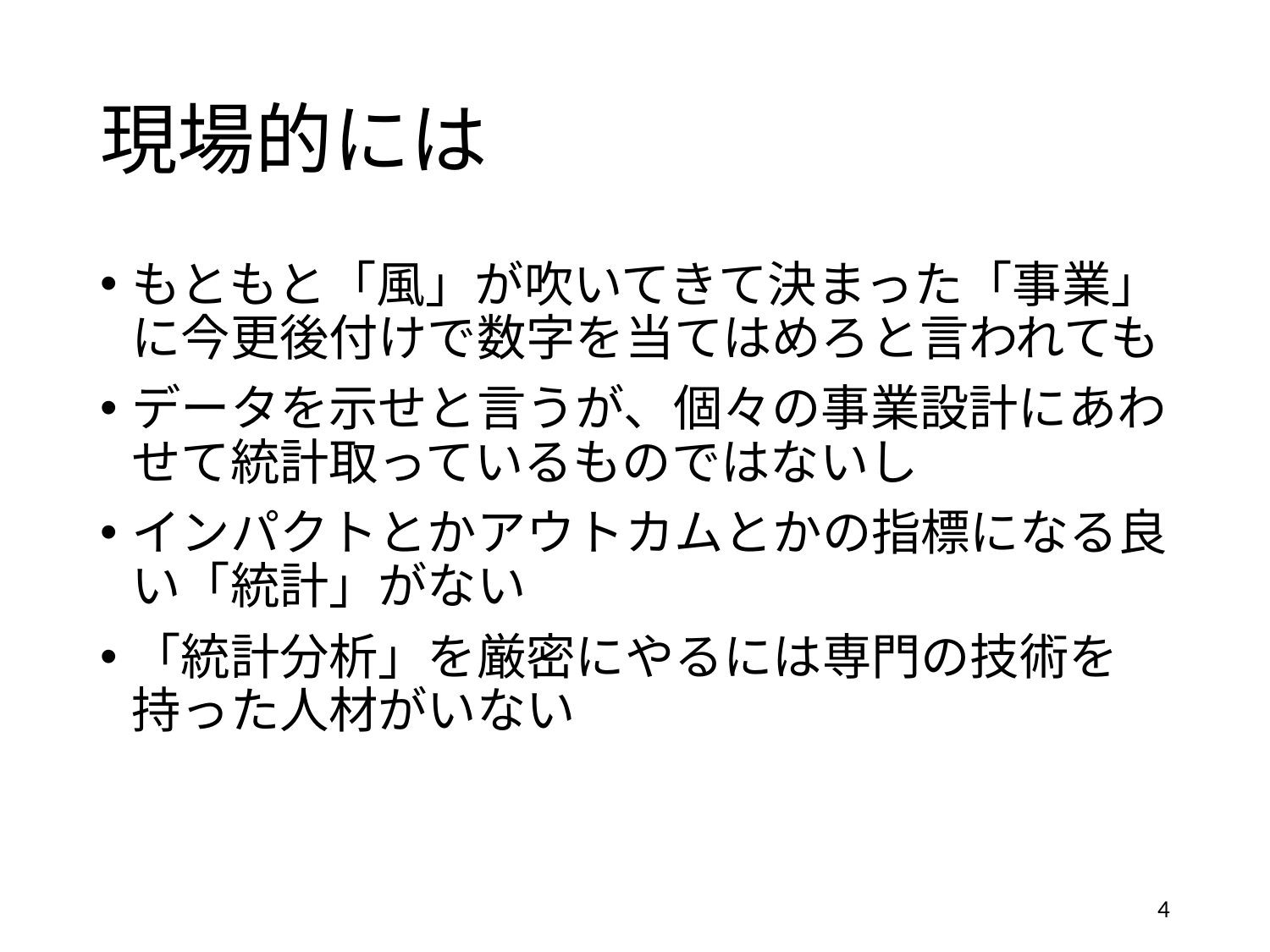

# 現場的には
もともと「風」が吹いてきて決まった「事業」に今更後付けで数字を当てはめろと言われても
データを示せと言うが、個々の事業設計にあわせて統計取っているものではないし
インパクトとかアウトカムとかの指標になる良い「統計」がない
「統計分析」を厳密にやるには専門の技術を持った人材がいない

4